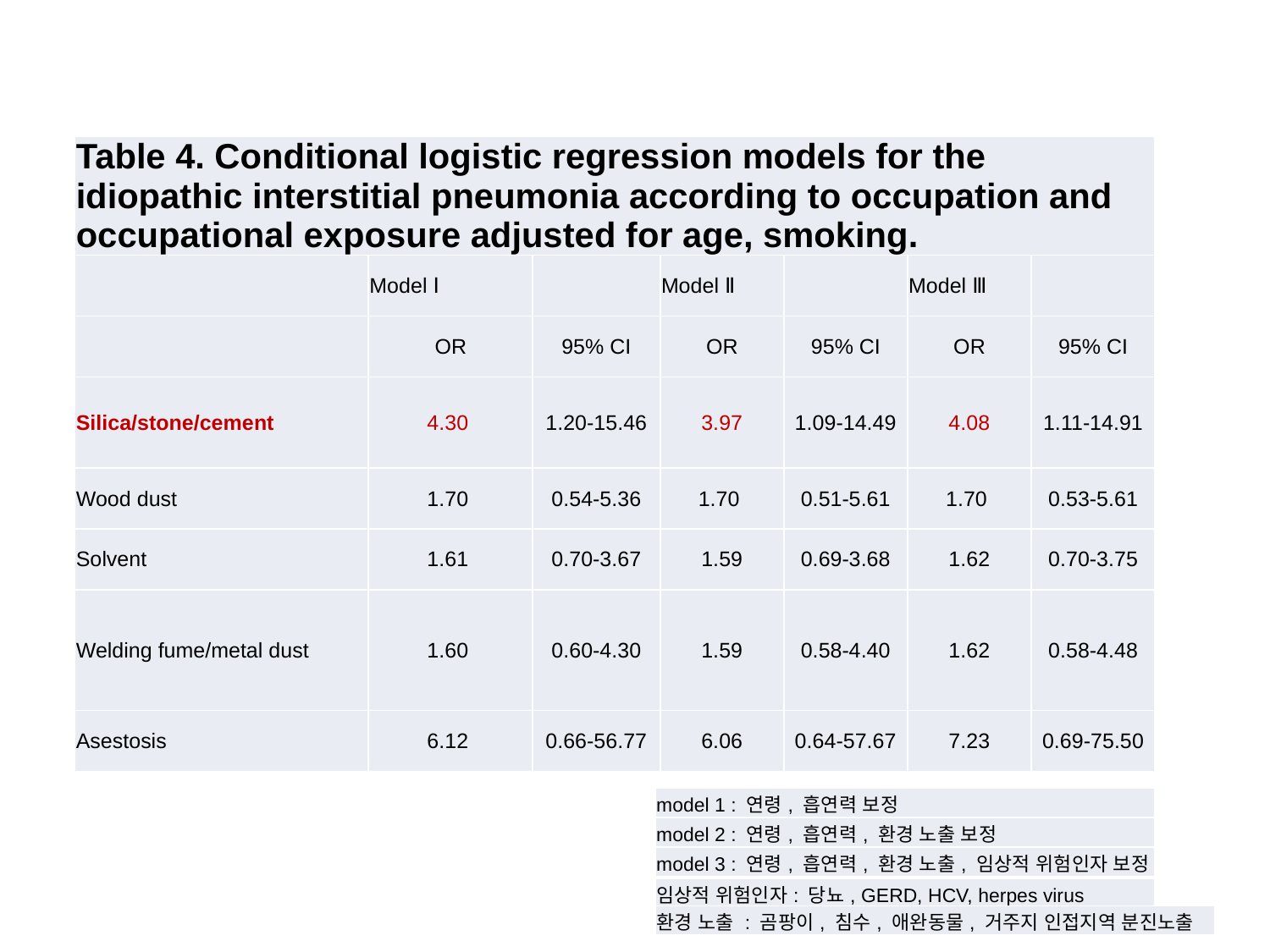

#
| Table 4. Conditional logistic regression models for the idiopathic interstitial pneumonia according to occupation and occupational exposure adjusted for age, smoking. |  |  |  |  |  |  |
| --- | --- | --- | --- | --- | --- | --- |
|  | Model Ⅰ |  | Model Ⅱ |  | Model Ⅲ |  |
|  | OR | 95% CI | OR | 95% CI | OR | 95% CI |
| Silica/stone/cement | 4.30 | 1.20-15.46 | 3.97 | 1.09-14.49 | 4.08 | 1.11-14.91 |
| Wood dust | 1.70 | 0.54-5.36 | 1.70 | 0.51-5.61 | 1.70 | 0.53-5.61 |
| Solvent | 1.61 | 0.70-3.67 | 1.59 | 0.69-3.68 | 1.62 | 0.70-3.75 |
| Welding fume/metal dust | 1.60 | 0.60-4.30 | 1.59 | 0.58-4.40 | 1.62 | 0.58-4.48 |
| Asestosis | 6.12 | 0.66-56.77 | 6.06 | 0.64-57.67 | 7.23 | 0.69-75.50 |
| model 1 : 연령, 흡연력 보정 |
| --- |
| model 2 : 연령, 흡연력, 환경 노출 보정 |
| model 3 : 연령, 흡연력, 환경 노출, 임상적 위험인자 보정 |
| 임상적 위험인자: 당뇨, GERD, HCV, herpes virus |
| --- |
| 환경 노출 : 곰팡이, 침수, 애완동물, 거주지 인접지역 분진노출 |
| --- |